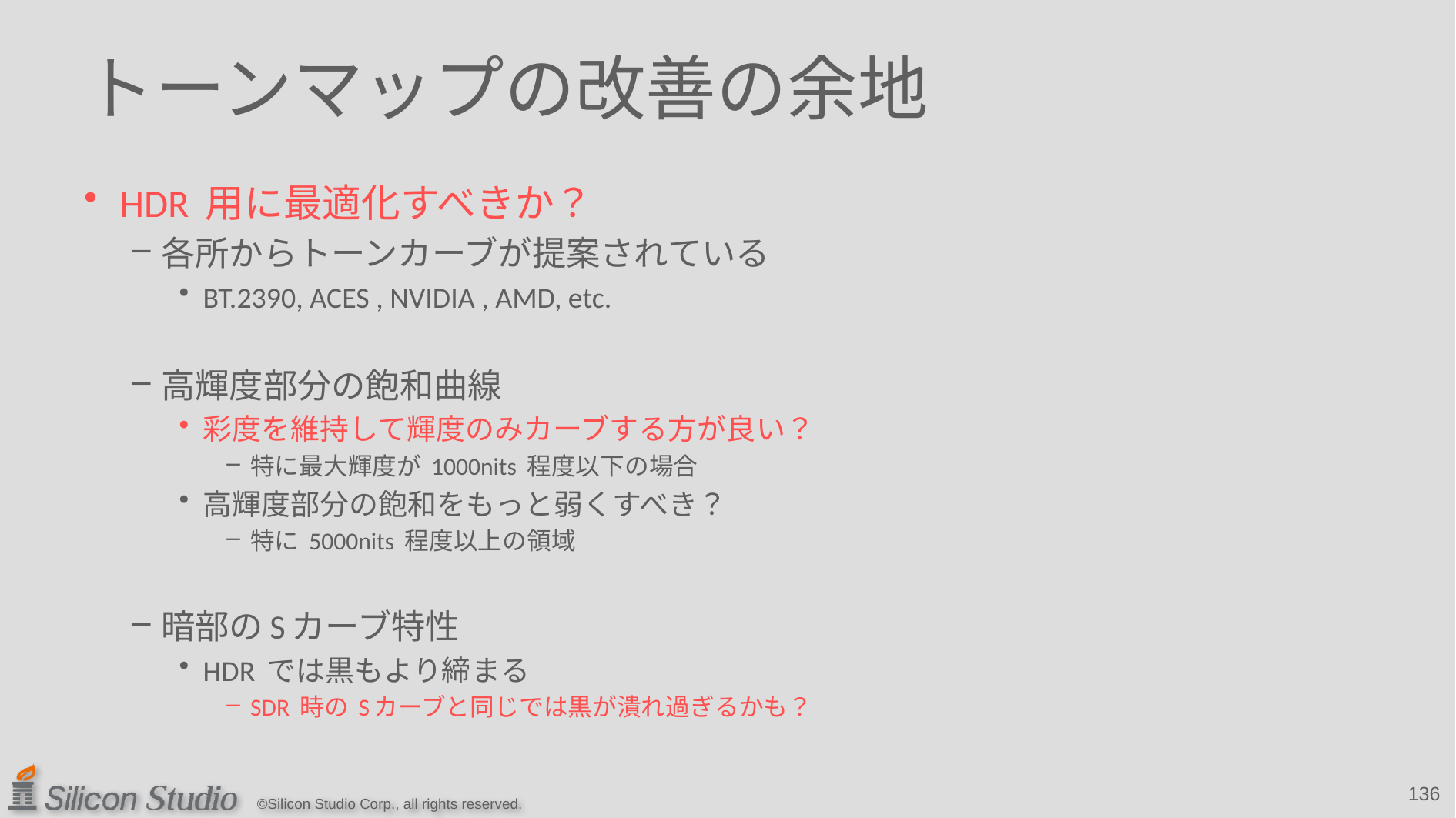

# トーンマップの改善の余地
HDR 用に最適化すべきか？
各所からトーンカーブが提案されている
BT.2390, ACES , NVIDIA , AMD, etc.

高輝度部分の飽和曲線
彩度を維持して輝度のみカーブする方が良い？
特に最大輝度が 1000nits 程度以下の場合
高輝度部分の飽和をもっと弱くすべき？
特に 5000nits 程度以上の領域

暗部のSカーブ特性
HDR では黒もより締まる
SDR 時の Sカーブと同じでは黒が潰れ過ぎるかも？
136